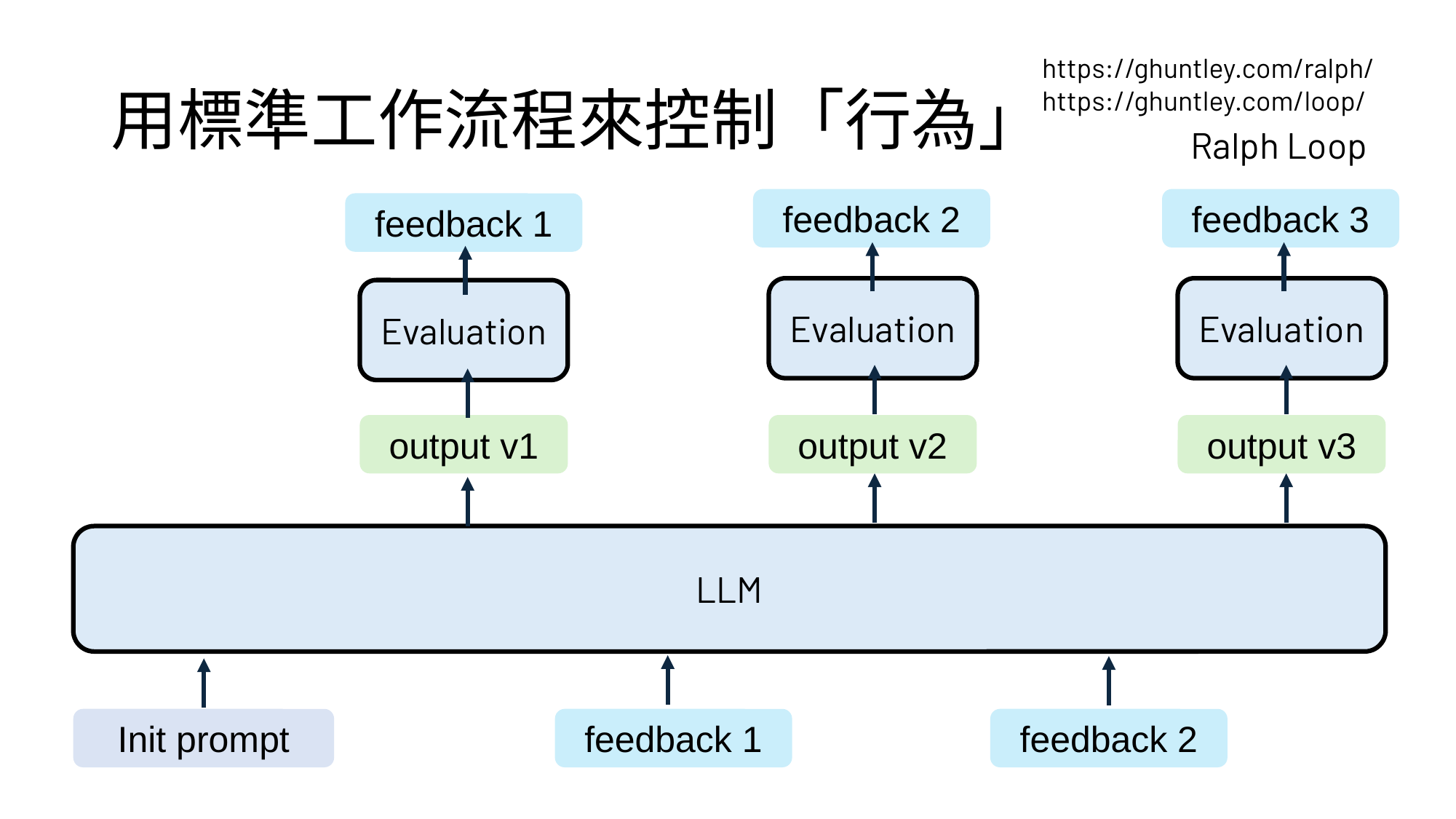

# 用標準工作流程來控制「行為」
https://ghuntley.com/ralph/
https://ghuntley.com/loop/
Ralph Loop
feedback 2
feedback 3
feedback 1
Evaluation
Evaluation
Evaluation
output v1
output v2
output v3
LLM
Init prompt
feedback 1
feedback 2